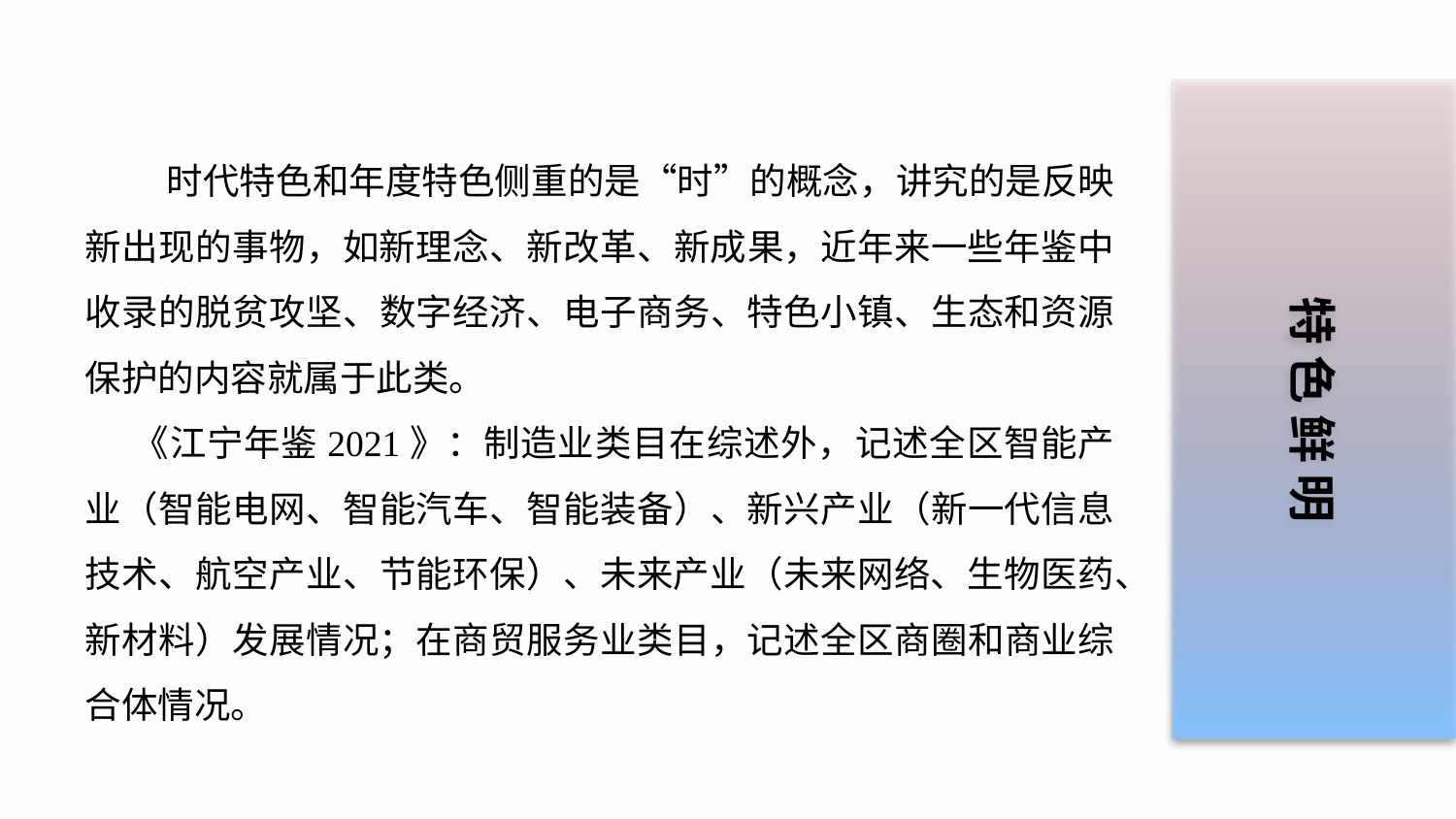

特 色 鲜 明
   时代特色和年度特色侧重的是“时”的概念，讲究的是反映新出现的事物，如新理念、新改革、新成果，近年来一些年鉴中收录的脱贫攻坚、数字经济、电子商务、特色小镇、生态和资源保护的内容就属于此类。
《江宁年鉴2021》：制造业类目在综述外，记述全区智能产业（智能电网、智能汽车、智能装备）、新兴产业（新一代信息技术、航空产业、节能环保）、未来产业（未来网络、生物医药、新材料）发展情况；在商贸服务业类目，记述全区商圈和商业综合体情况。